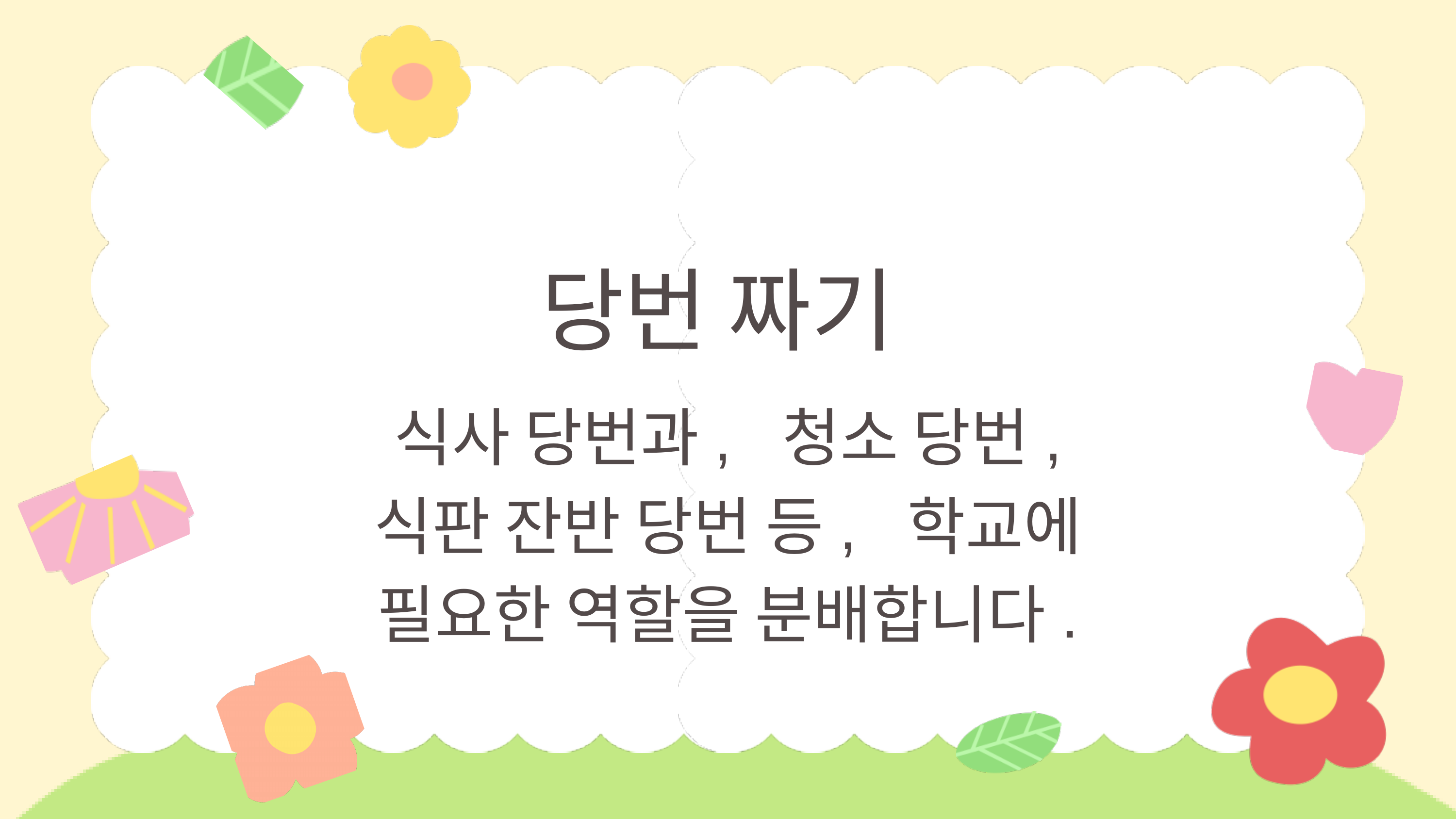

당번 짜기

식사 당번과,  청소 당번, 식판 잔반 당번 등,  학교에 필요한 역할을 분배합니다.